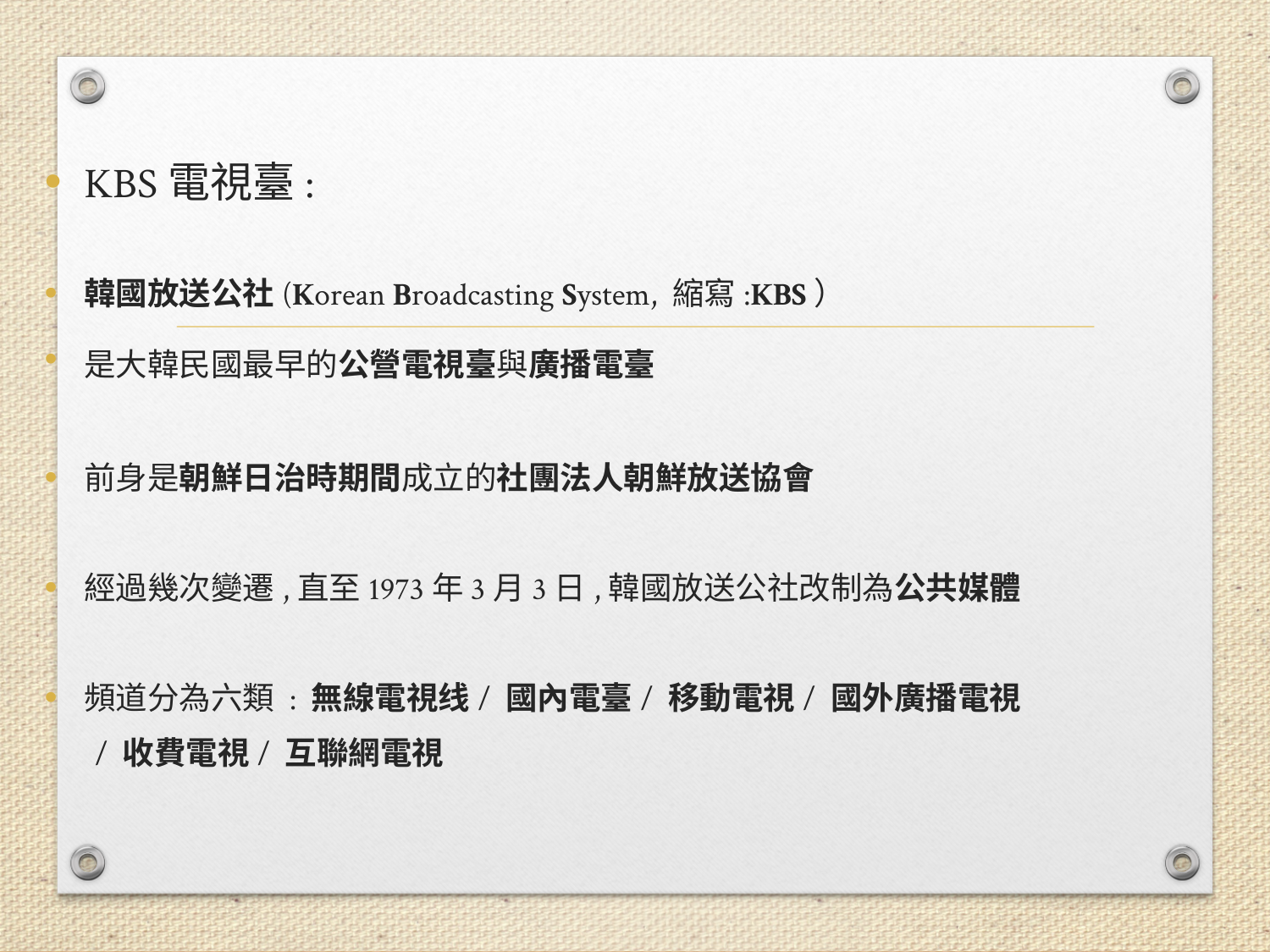

KBS電視臺:

韓國放送公社(Korean Broadcasting System, 縮寫:KBS）
是大韓民國最早的公營電視臺與廣播電臺

前身是朝鮮日治時期間成立的社團法人朝鮮放送協會

經過幾次變遷,直至1973年3月3日,韓國放送公社改制為公共媒體

頻道分為六類 : 無線電視线/ 國內電臺/ 移動電視/ 國外廣播電視
       / 收費電視/ 互聯網電視